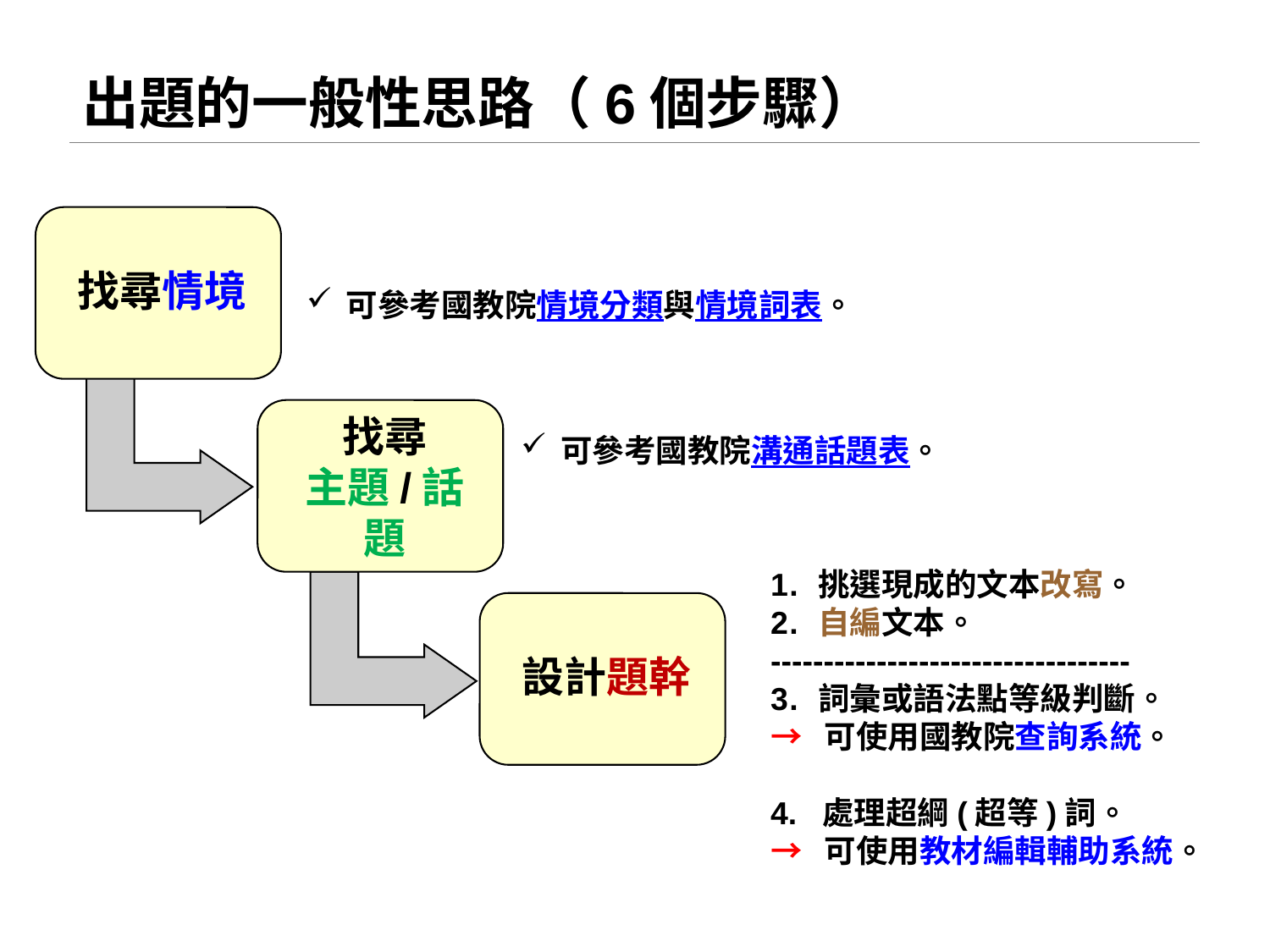

# 出題的一般性思路（6個步驟）
找尋情境
找尋
主題/話題
設計題幹
可參考國教院情境分類與情境詞表。
可參考國教院溝通話題表。

挑選現成的文本改寫。
自編文本。
----------------------------------
詞彙或語法點等級判斷。
→  可使用國教院查詢系統。

4.  處理超綱(超等)詞。
→  可使用教材編輯輔助系統。
117